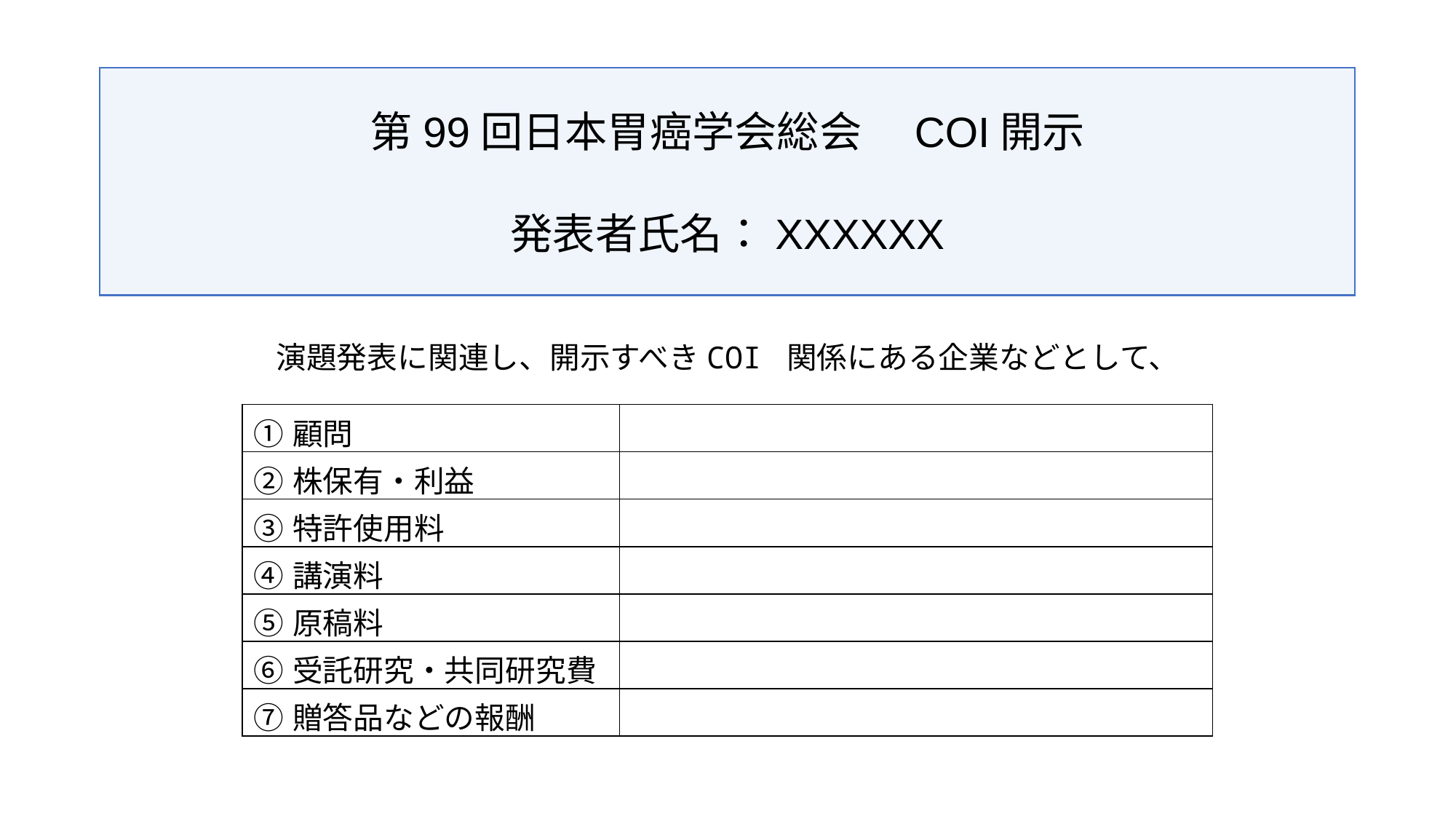

第99回日本胃癌学会総会　COI開示

発表者氏名：XXXXXX
演題発表に関連し、開示すべきCOI 関係にある企業などとして、
| ①顧問 |  |
| --- | --- |
| ②株保有・利益 |  |
| ③特許使用料 |  |
| ④講演料 |  |
| ⑤原稿料 |  |
| ⑥受託研究・共同研究費 |  |
| ⑦贈答品などの報酬 |  |